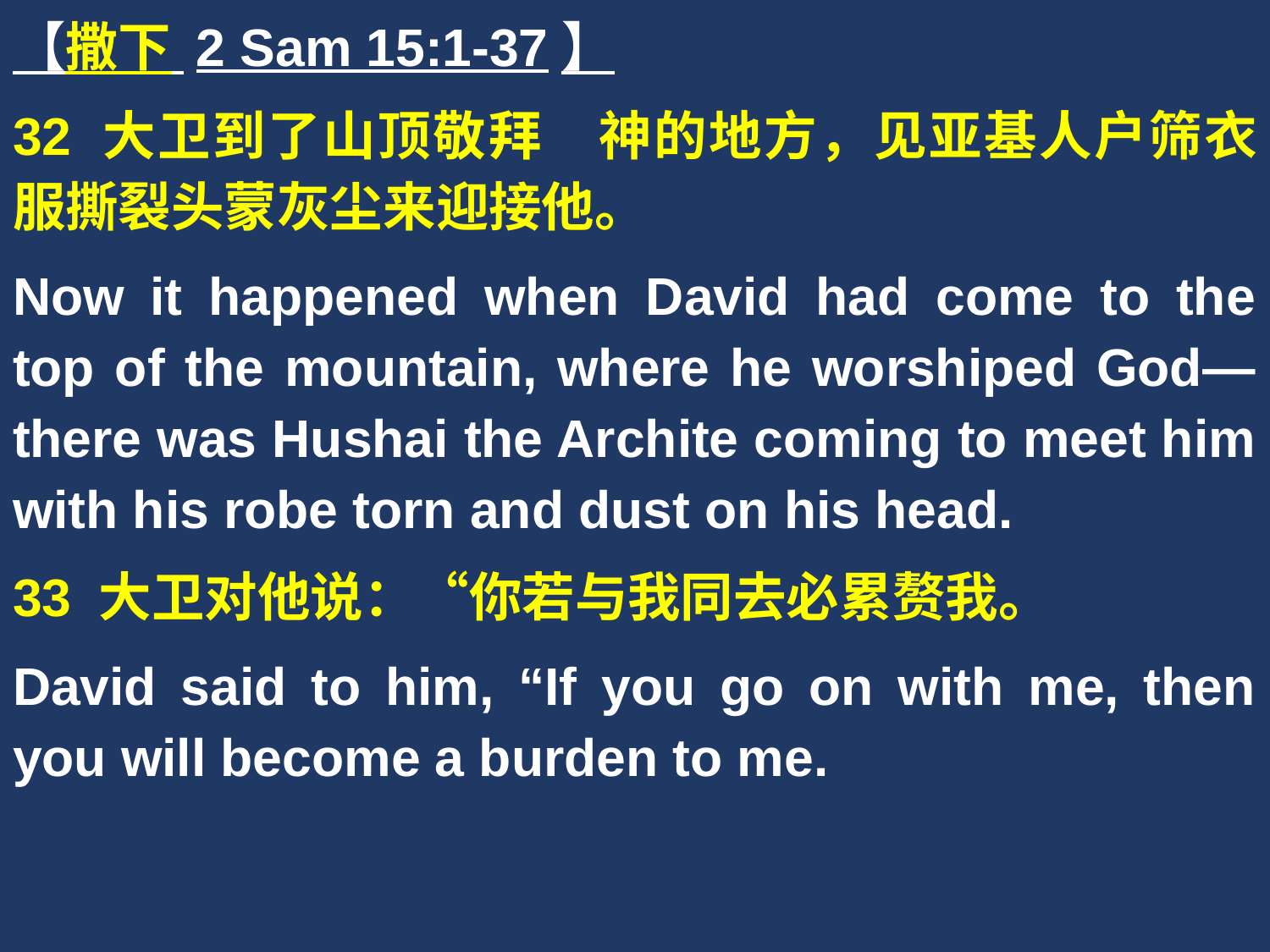

【撒下 2 Sam 15:1-37】
32 大卫到了山顶敬拜　神的地方，见亚基人户筛衣服撕裂头蒙灰尘来迎接他。
Now it happened when David had come to the top of the mountain, where he worshiped God—there was Hushai the Archite coming to meet him with his robe torn and dust on his head.
33 大卫对他说：“你若与我同去必累赘我。
David said to him, “If you go on with me, then you will become a burden to me.